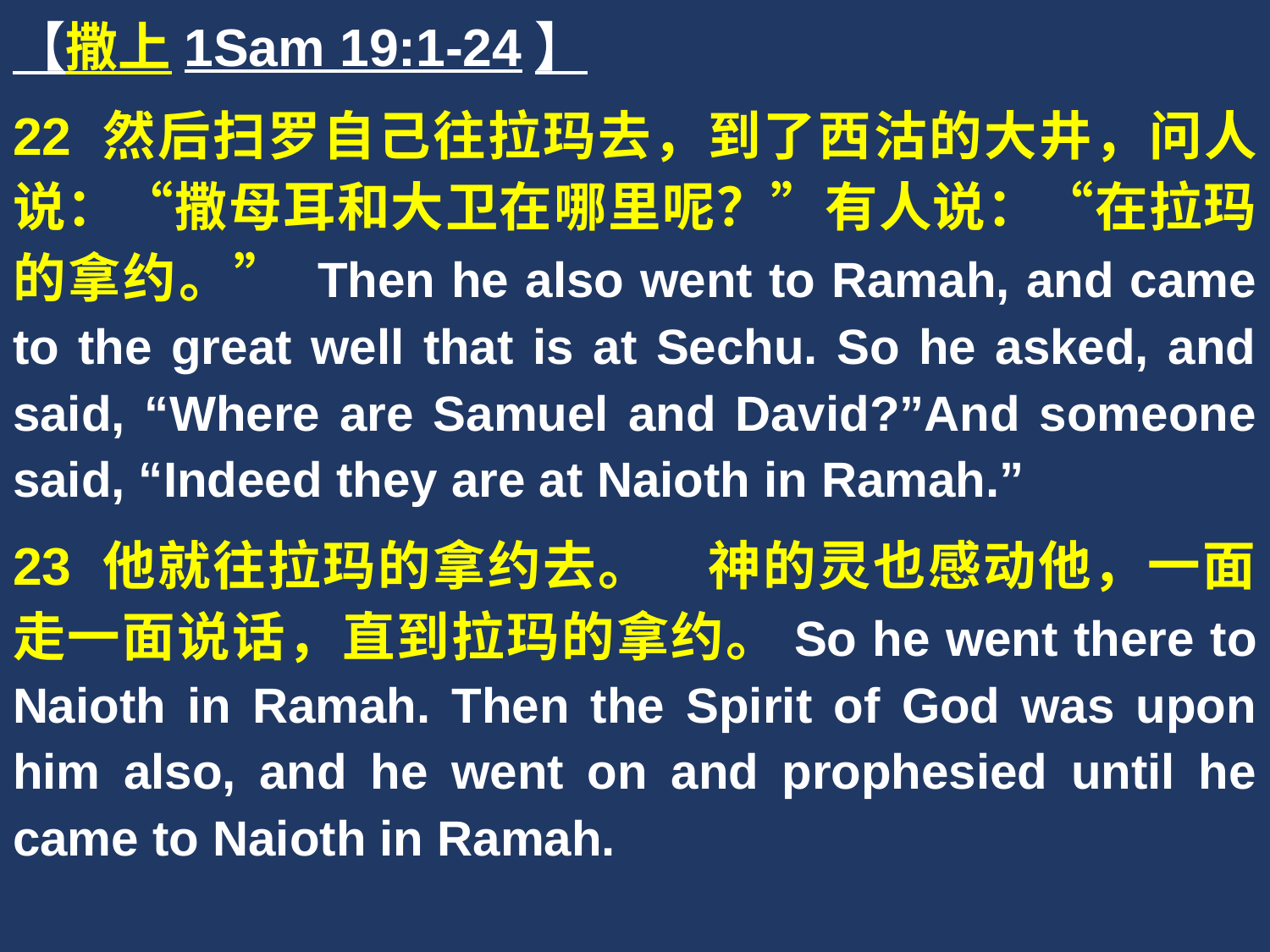

【撒上1Sam 19:1-24】
22 然后扫罗自己往拉玛去，到了西沽的大井，问人说：“撒母耳和大卫在哪里呢？”有人说：“在拉玛的拿约。” Then he also went to Ramah, and came to the great well that is at Sechu. So he asked, and said, “Where are Samuel and David?”And someone said, “Indeed they are at Naioth in Ramah.”
23 他就往拉玛的拿约去。　神的灵也感动他，一面走一面说话，直到拉玛的拿约。So he went there to Naioth in Ramah. Then the Spirit of God was upon him also, and he went on and prophesied until he came to Naioth in Ramah.